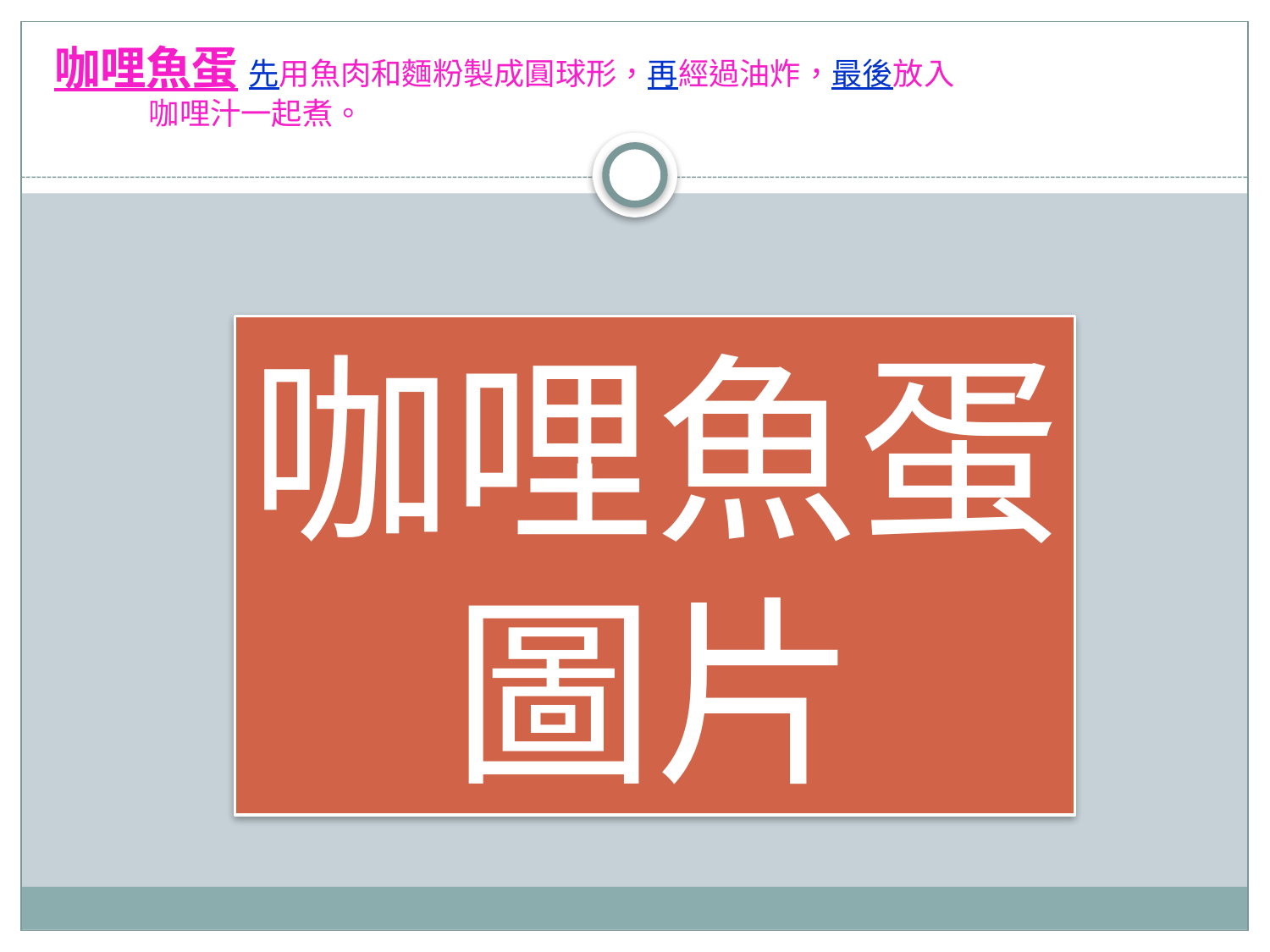

# 咖哩魚蛋 先用魚肉和麵粉製成圓球形，再經過油炸，最後放入 咖哩汁一起煮。
咖哩魚蛋圖片